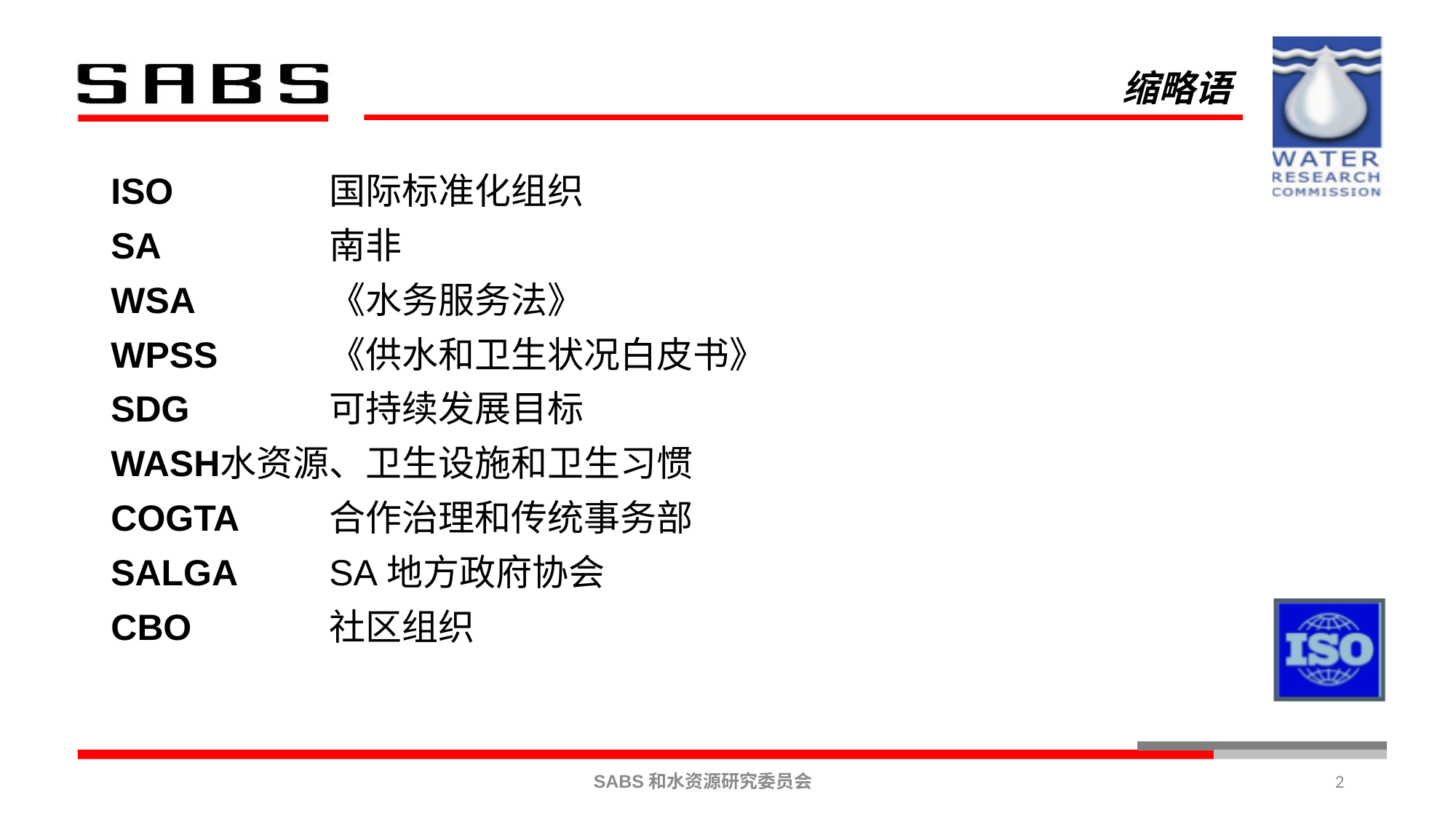

缩略语
ISO		国际标准化组织
SA		南非
WSA		《水务服务法》
WPSS		《供水和卫生状况白皮书》
SDG		可持续发展目标
WASH	水资源、卫生设施和卫生习惯
COGTA	合作治理和传统事务部
SALGA	SA地方政府协会
CBO		社区组织

2